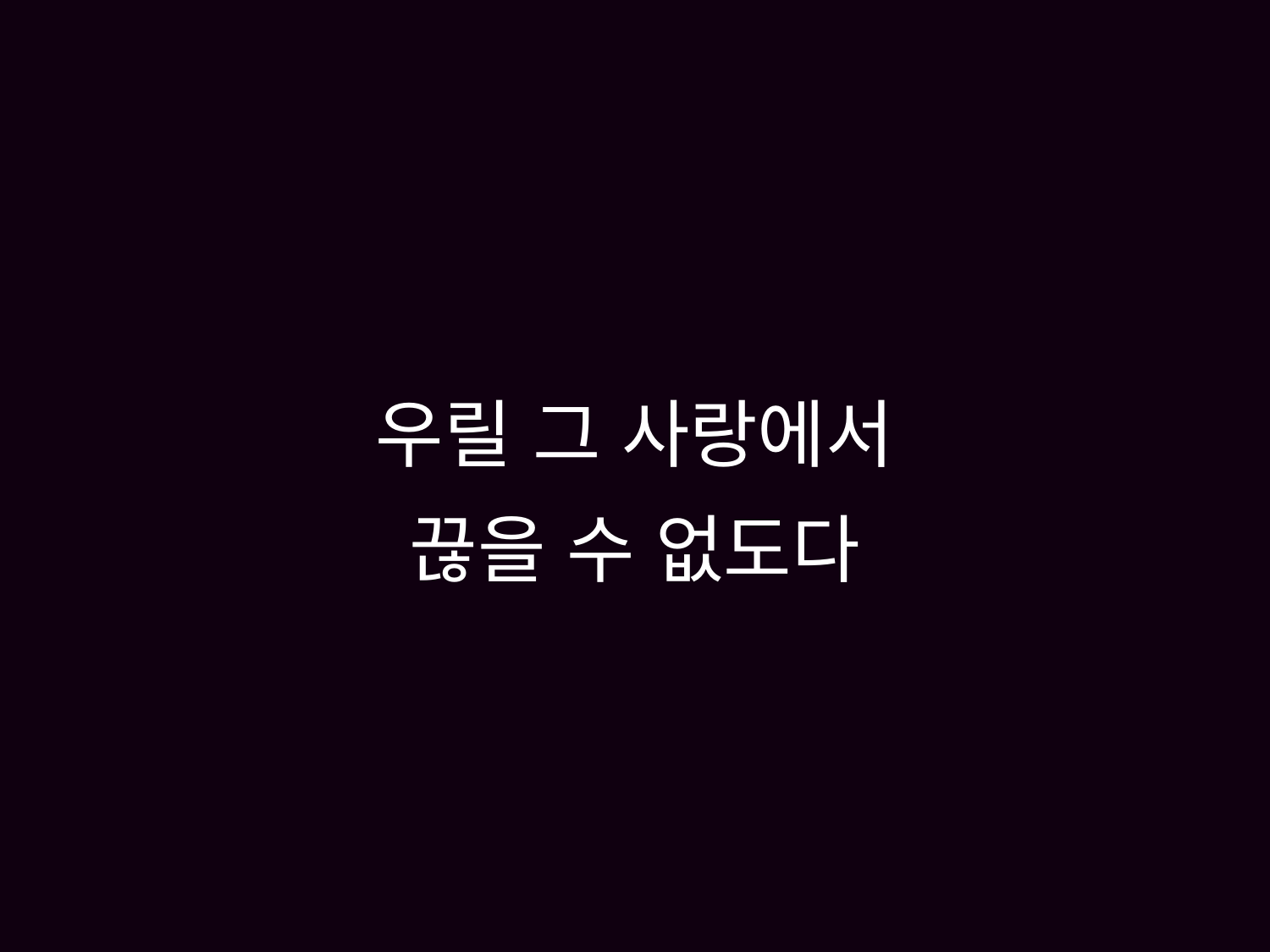

# 우릴 그 사랑에서 끊을 수 없도다